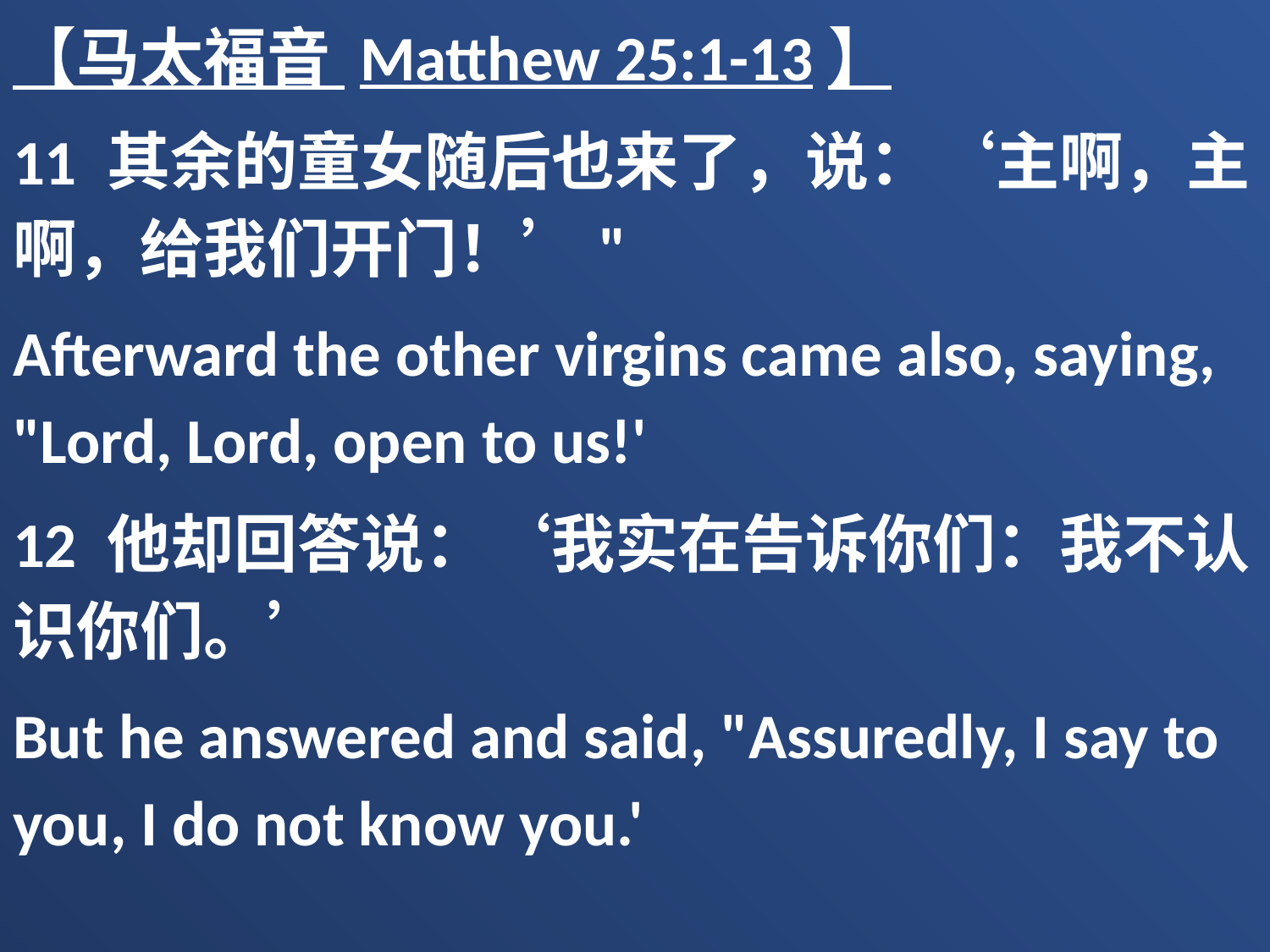

【马太福音 Matthew 25:1-13】
11 其余的童女随后也来了，说：‘主啊，主啊，给我们开门！’"
Afterward the other virgins came also, saying, "Lord, Lord, open to us!'
12 他却回答说：‘我实在告诉你们：我不认识你们。’
But he answered and said, "Assuredly, I say to you, I do not know you.'